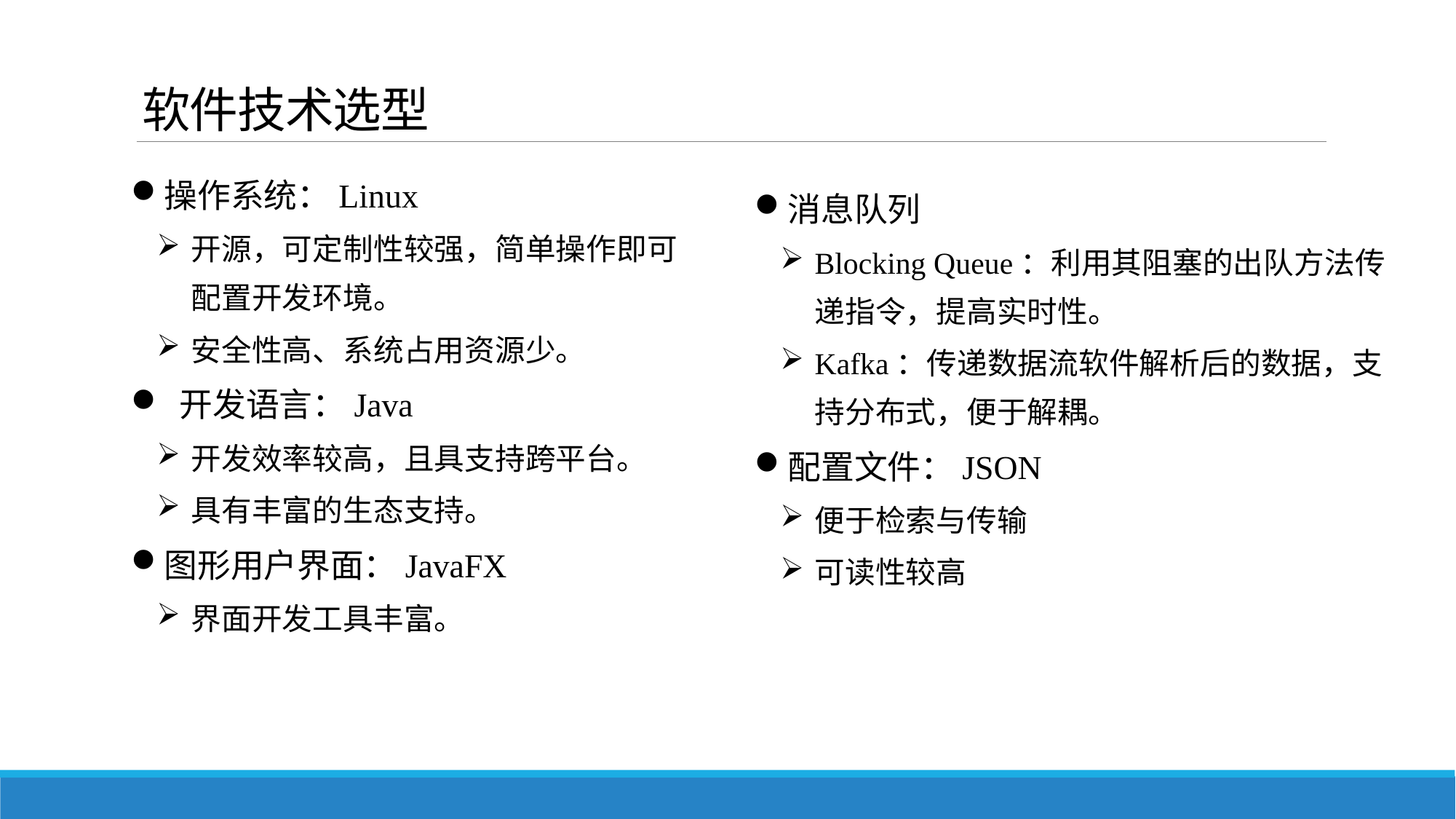

# 软件技术选型
操作系统：Linux
开源，可定制性较强，简单操作即可配置开发环境。
安全性高、系统占用资源少。
 开发语言：Java
开发效率较高，且具支持跨平台。
具有丰富的生态支持。
图形用户界面：JavaFX
界面开发工具丰富。

消息队列
Blocking Queue：利用其阻塞的出队方法传递指令，提高实时性。
Kafka：传递数据流软件解析后的数据，支持分布式，便于解耦。
配置文件：JSON
便于检索与传输
可读性较高
10